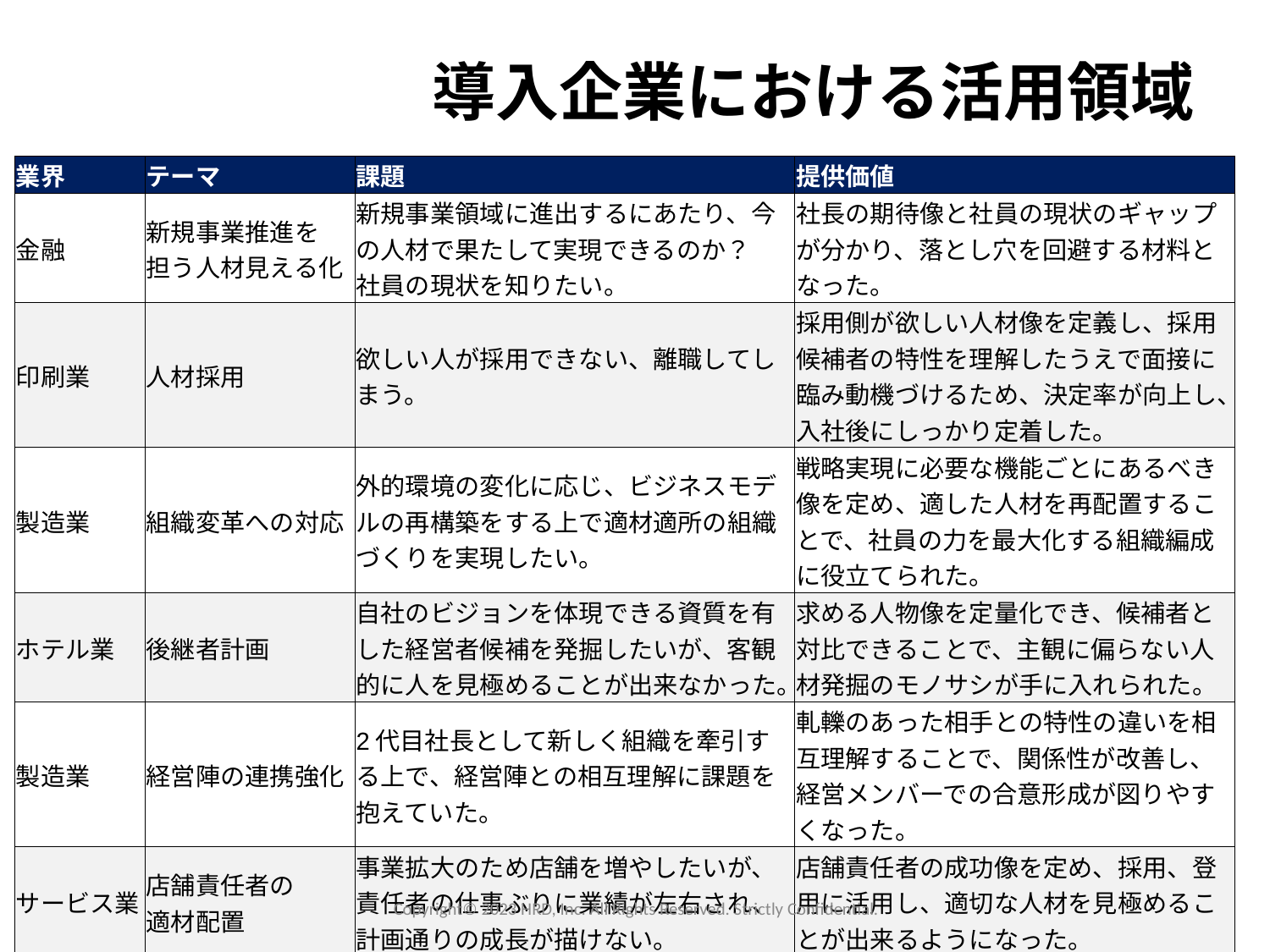

導入企業における活用領域
| 業界 | テーマ | 課題 | 提供価値 |
| --- | --- | --- | --- |
| 金融 | 新規事業推進を 担う人材見える化 | 新規事業領域に進出するにあたり、今の人材で果たして実現できるのか？ 社員の現状を知りたい。 | 社長の期待像と社員の現状のギャップが分かり、落とし穴を回避する材料となった。 |
| 印刷業 | 人材採用 | 欲しい人が採用できない、離職してしまう。 | 採用側が欲しい人材像を定義し、採用候補者の特性を理解したうえで面接に臨み動機づけるため、決定率が向上し、入社後にしっかり定着した。 |
| 製造業 | 組織変革への対応 | 外的環境の変化に応じ、ビジネスモデルの再構築をする上で適材適所の組織づくりを実現したい。 | 戦略実現に必要な機能ごとにあるべき像を定め、適した人材を再配置することで、社員の力を最大化する組織編成に役立てられた。 |
| ホテル業 | 後継者計画 | 自社のビジョンを体現できる資質を有した経営者候補を発掘したいが、客観的に人を見極めることが出来なかった。 | 求める人物像を定量化でき、候補者と対比できることで、主観に偏らない人材発掘のモノサシが手に入れられた。 |
| 製造業 | 経営陣の連携強化 | 2代目社長として新しく組織を牽引する上で、経営陣との相互理解に課題を抱えていた。 | 軋轢のあった相手との特性の違いを相互理解することで、関係性が改善し、経営メンバーでの合意形成が図りやすくなった。 |
| サービス業 | 店舗責任者の 適材配置 | 事業拡大のため店舗を増やしたいが、責任者の仕事ぶりに業績が左右され、計画通りの成長が描けない。 | 店舗責任者の成功像を定め、採用、登用に活用し、適切な人材を見極めることが出来るようになった。 |
Copyright©️ 2023 HRD, Inc. All Rights Reserved. Strictly Confidential.
3